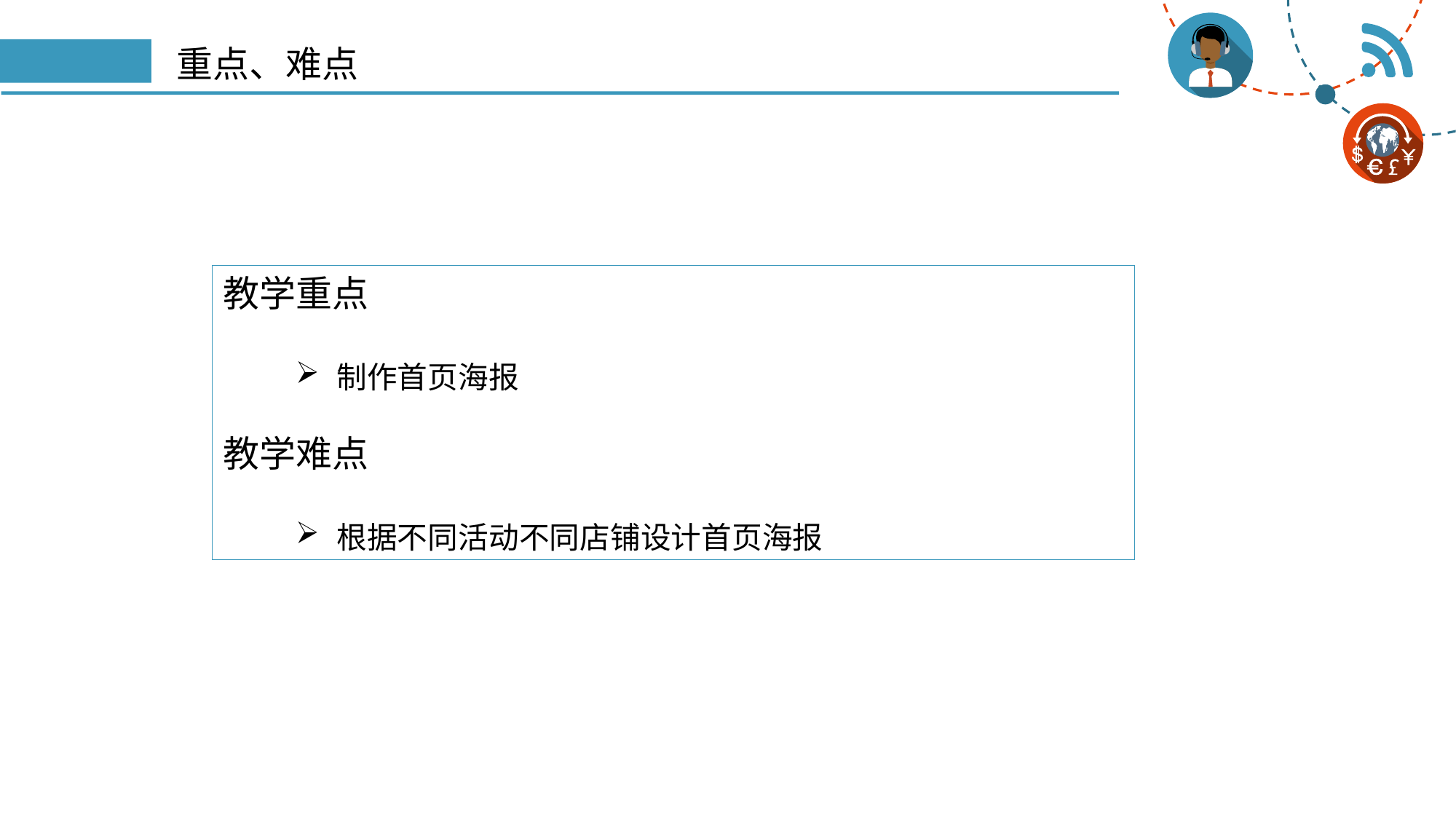

# 重点、难点
教学重点

制作首页海报

教学难点

根据不同活动不同店铺设计首页海报